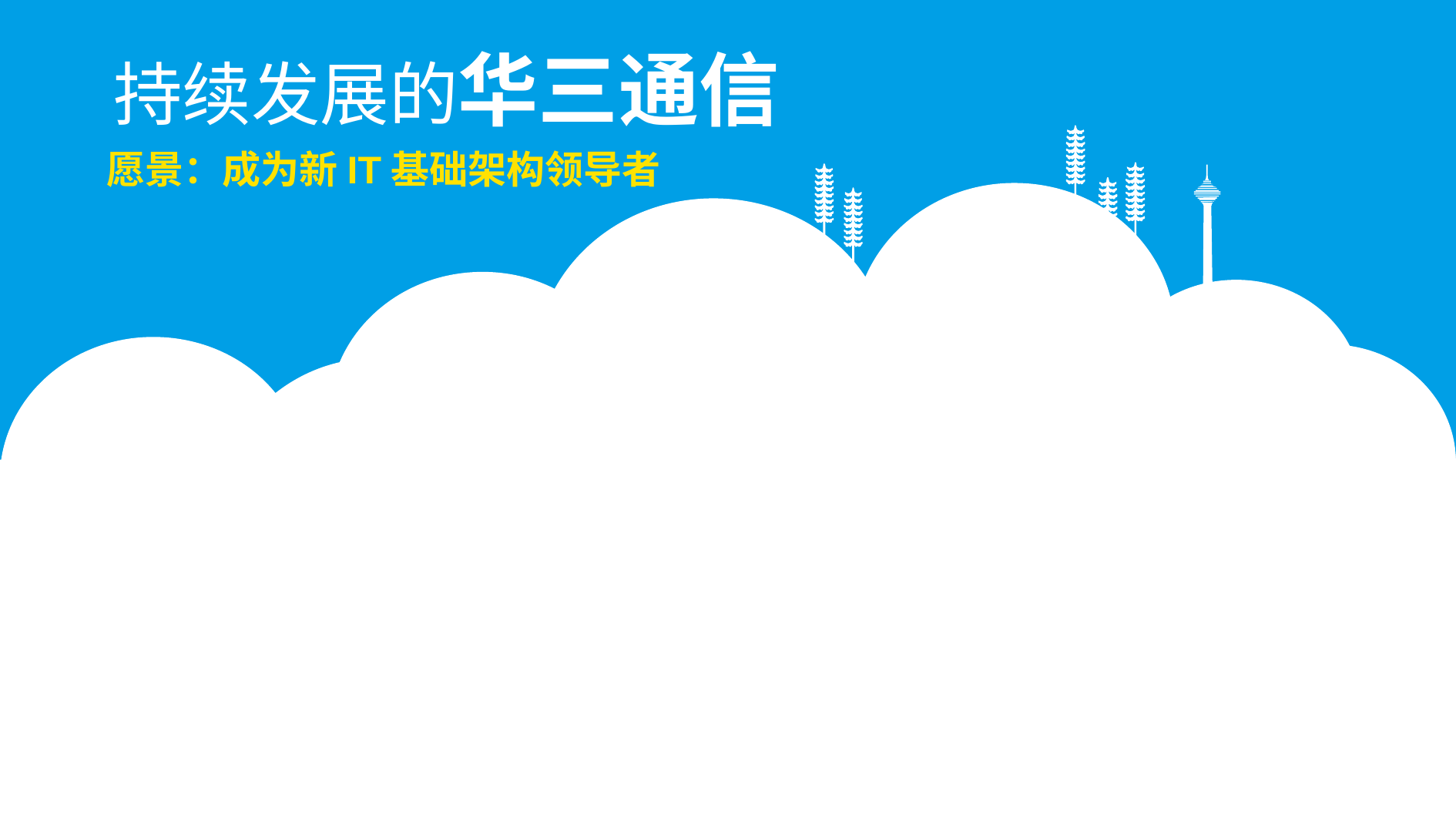

持续发展的华三通信

愿景：成为新IT基础架构领导者

100个
100个国家和地区各行各业广泛应用

38个
分支机构

4000+渠道

遍布全国300多个城市

5000员工55%研发人员
400+款产品

云计算基础架构、路由器、以太网交换机、无线通信、网络安全、服务器、存储、IT管理系统等